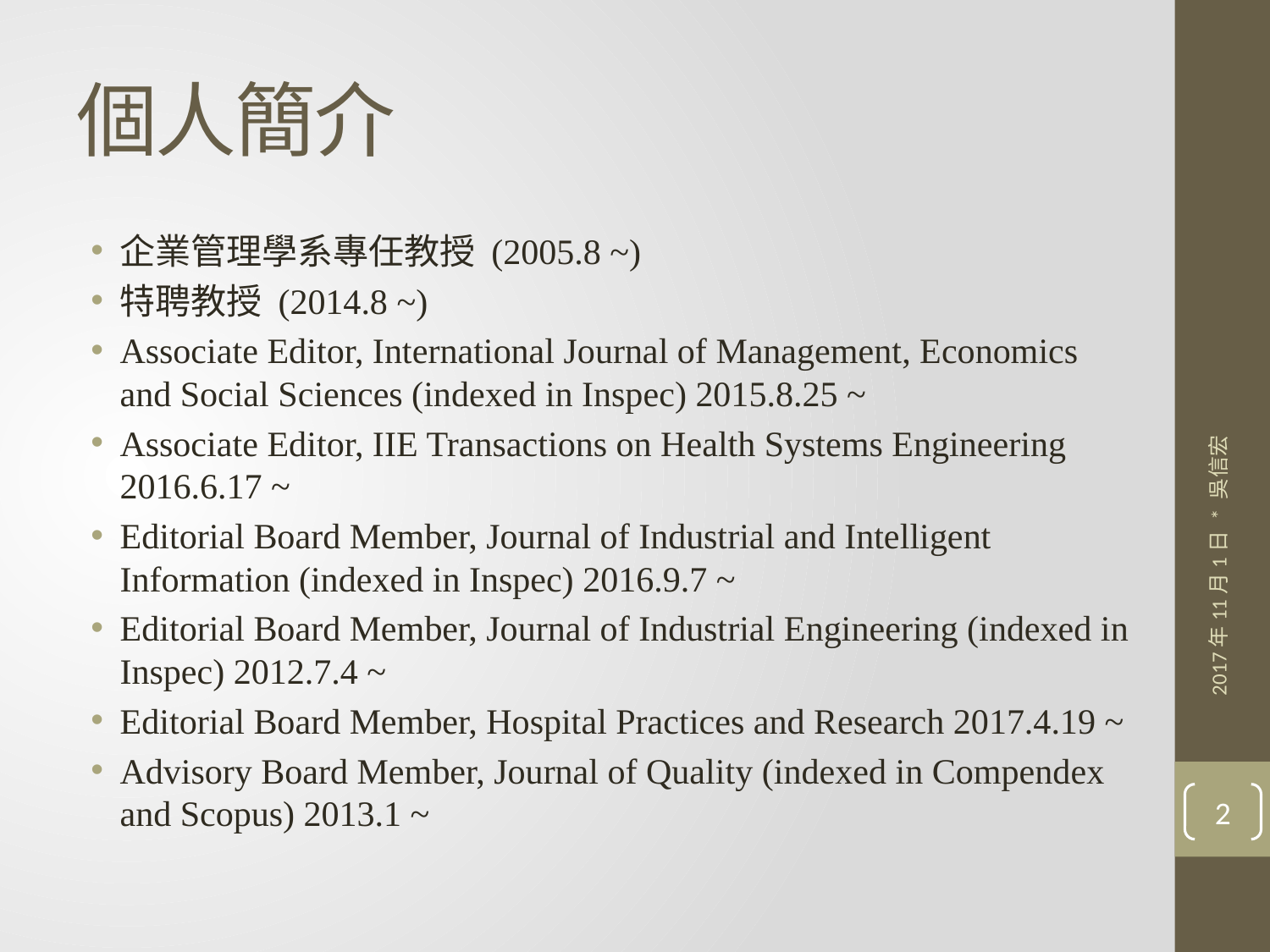

# 個人簡介
企業管理學系專任教授 (2005.8 ~)
特聘教授 (2014.8 ~)
Associate Editor, International Journal of Management, Economics and Social Sciences (indexed in Inspec) 2015.8.25 ~
Associate Editor, IIE Transactions on Health Systems Engineering 2016.6.17 ~
Editorial Board Member, Journal of Industrial and Intelligent Information (indexed in Inspec) 2016.9.7 ~
Editorial Board Member, Journal of Industrial Engineering (indexed in Inspec) 2012.7.4 ~
Editorial Board Member, Hospital Practices and Research 2017.4.19 ~
Advisory Board Member, Journal of Quality (indexed in Compendex and Scopus) 2013.1 ~
2017年11月1日 * 吳信宏
2